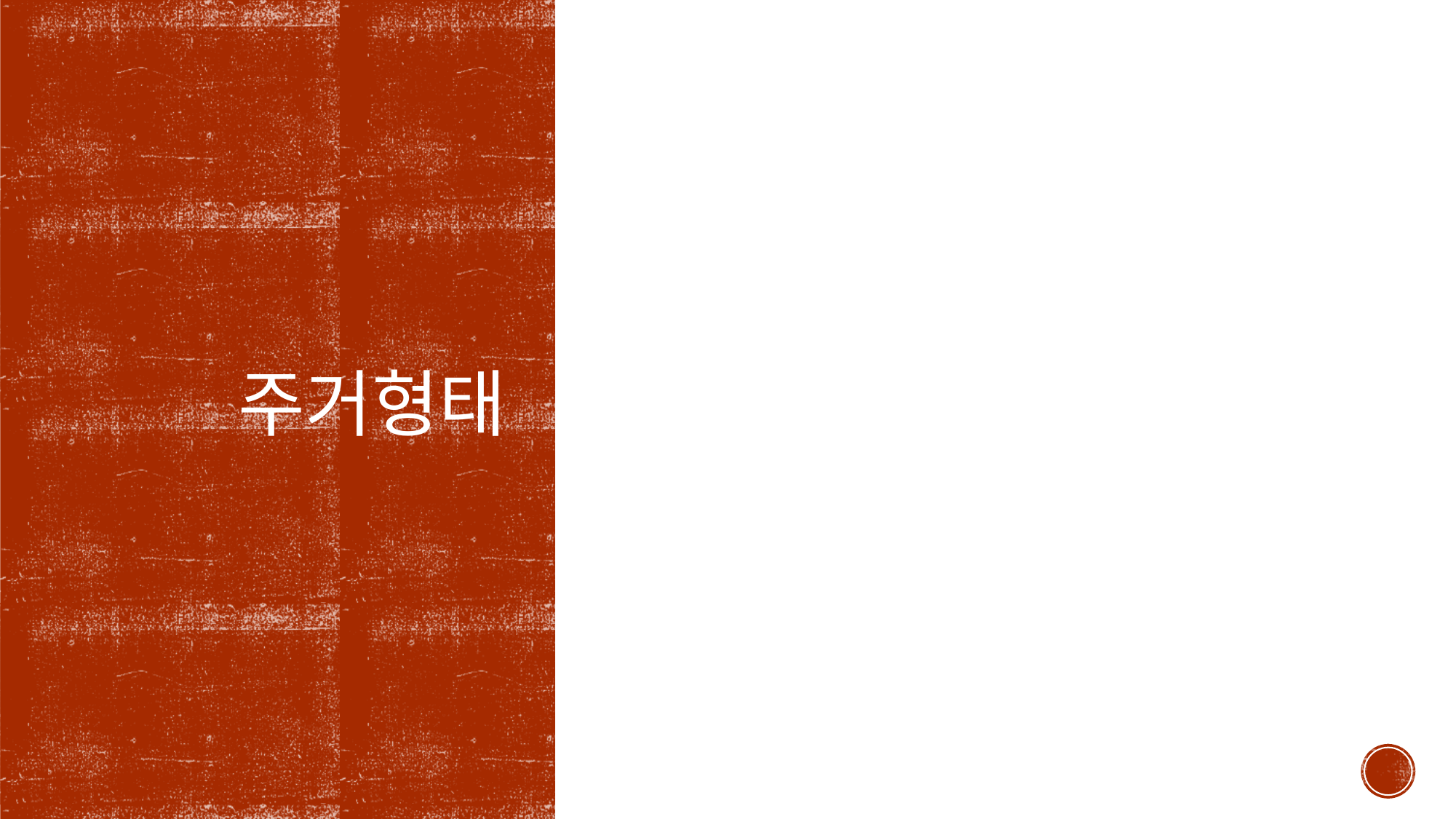

# 주거형태

알 수 없는 작성자 님의 이 사진에는 CC BY-NC-ND 라이선스가 적용됩니다.
알 수 없는 작성자 님의 이 사진에는 CC BY-SA 라이선스가 적용됩니다.
알 수 없는 작성자 님의 이 사진에는 CC BY-SA-NC 라이선스가 적용됩니다.